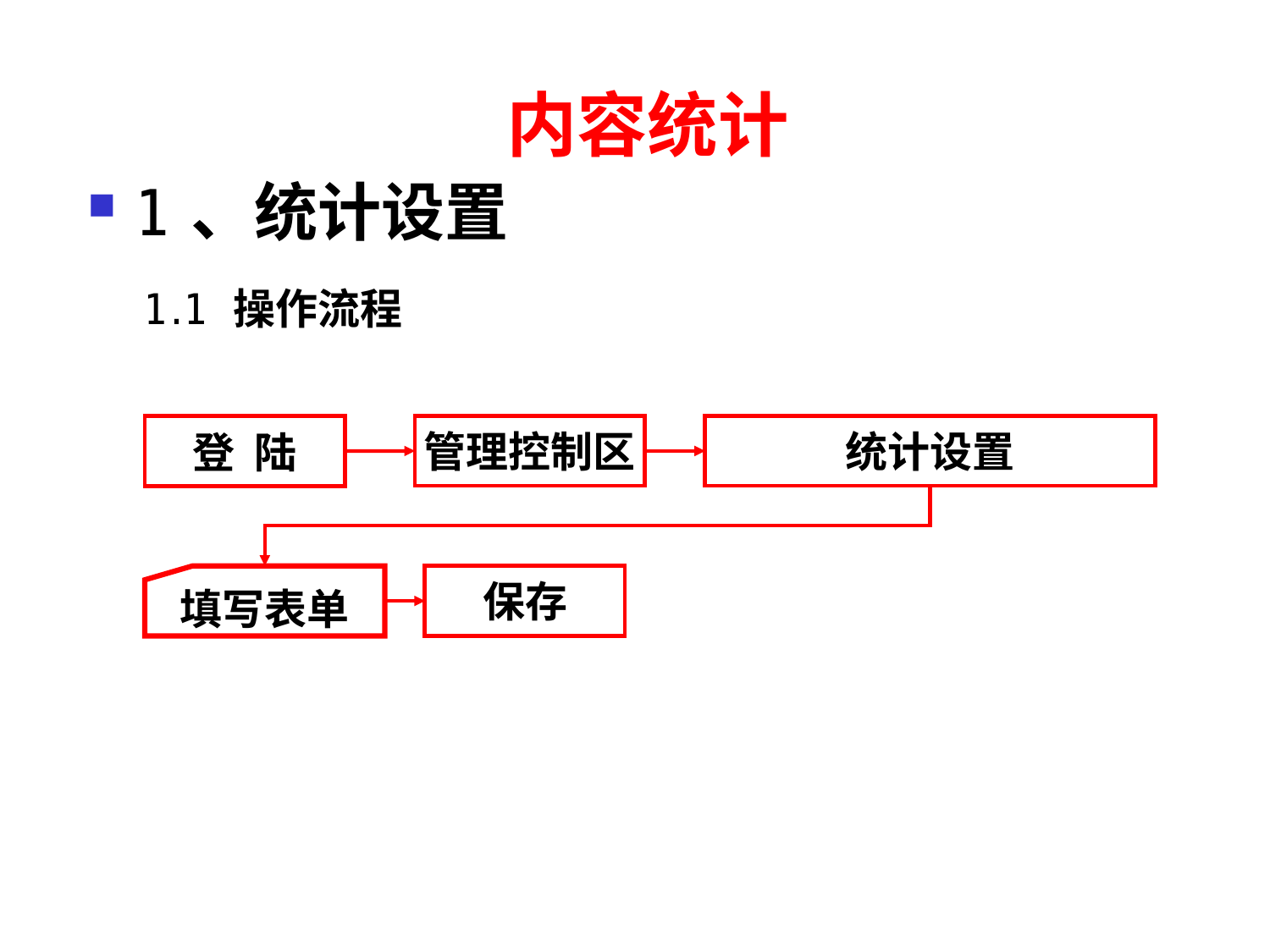

内容统计
1、统计设置
   1.1 操作流程
登  陆
管理控制区
统计设置
填写表单
保存